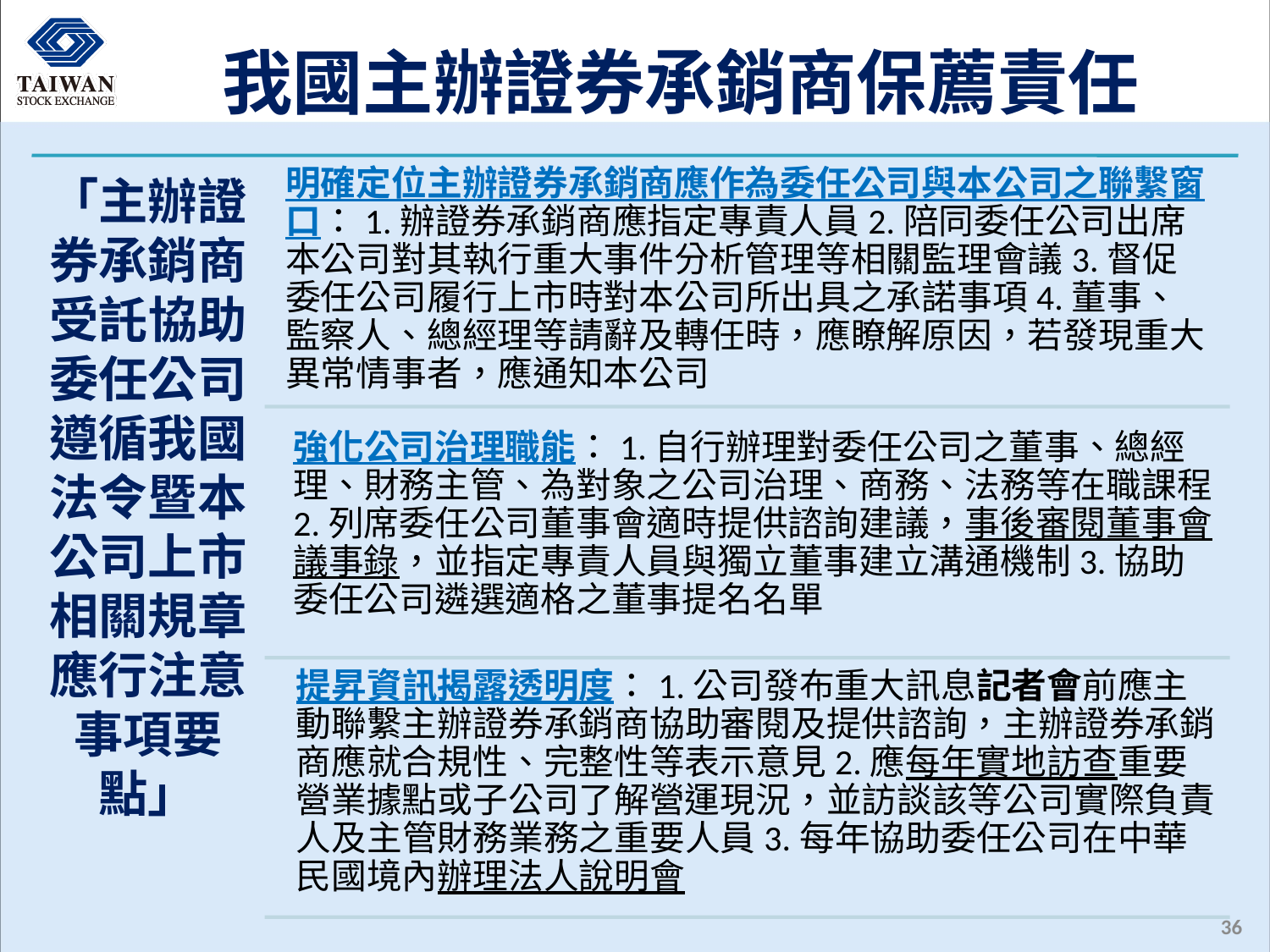

我國主辦證券承銷商保薦責任
「主辦證券承銷商受託協助委任公司遵循我國法令暨本公司上市相關規章應行注意事項要點」

明確定位主辦證券承銷商應作為委任公司與本公司之聯繫窗口：1.辦證券承銷商應指定專責人員2.陪同委任公司出席本公司對其執行重大事件分析管理等相關監理會議3.督促委任公司履行上市時對本公司所出具之承諾事項4.董事、監察人、總經理等請辭及轉任時，應瞭解原因，若發現重大異常情事者，應通知本公司
強化公司治理職能：1.自行辦理對委任公司之董事、總經理、財務主管、為對象之公司治理、商務、法務等在職課程2.列席委任公司董事會適時提供諮詢建議，事後審閱董事會議事錄，並指定專責人員與獨立董事建立溝通機制3.協助委任公司遴選適格之董事提名名單
提昇資訊揭露透明度：1.公司發布重大訊息記者會前應主動聯繫主辦證券承銷商協助審閱及提供諮詢，主辦證券承銷商應就合規性、完整性等表示意見2.應每年實地訪查重要營業據點或子公司了解營運現況，並訪談該等公司實際負責人及主管財務業務之重要人員3.每年協助委任公司在中華民國境內辦理法人說明會

36